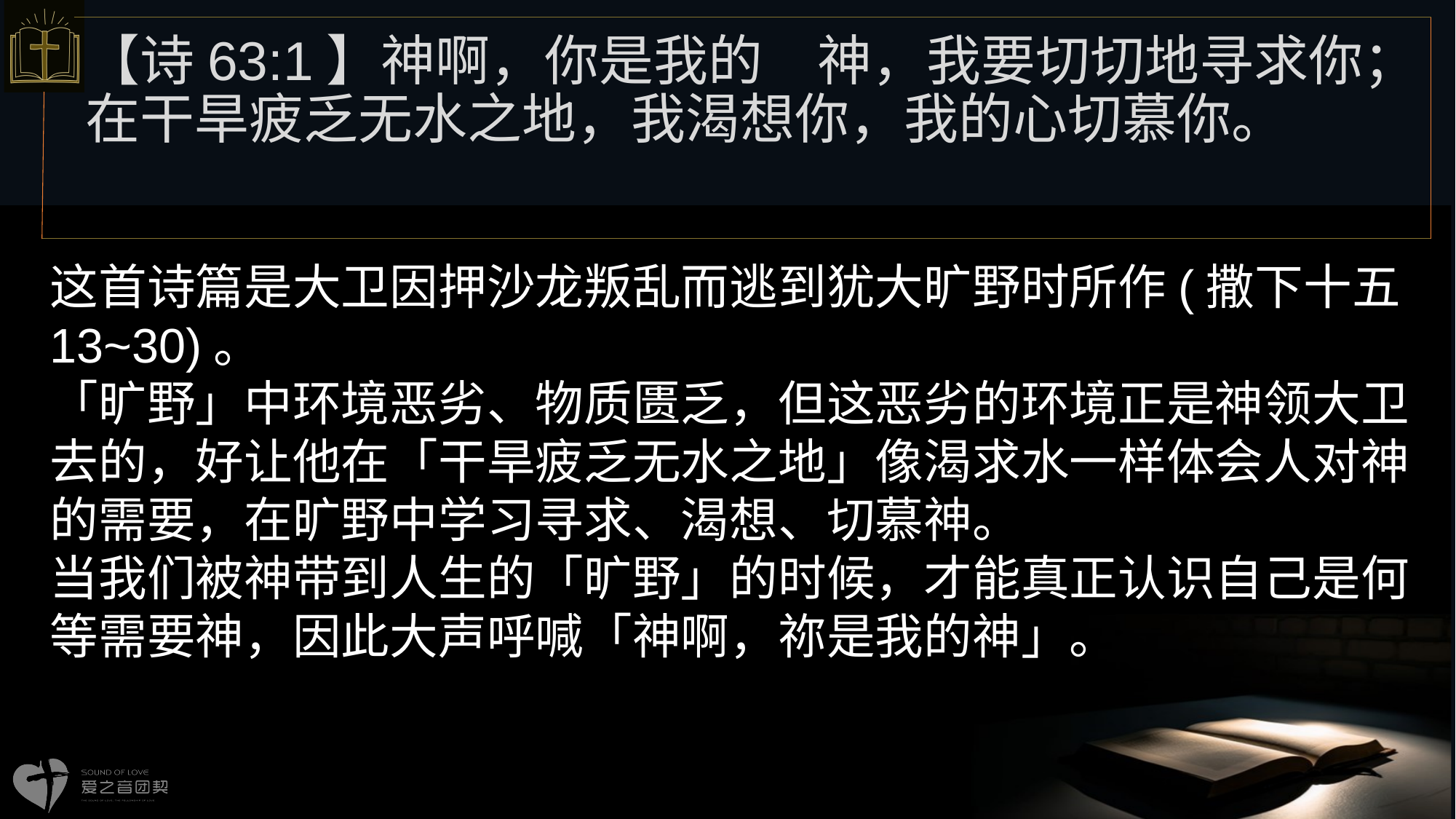

【诗63:1】神啊，你是我的　神，我要切切地寻求你；在干旱疲乏无水之地，我渴想你，我的心切慕你。
# 这首诗篇是大卫因押沙龙叛乱而逃到犹大旷野时所作(撒下十五13~30)。 「旷野」中环境恶劣、物质匮乏，但这恶劣的环境正是神领大卫去的，好让他在「干旱疲乏无水之地」像渴求水一样体会人对神的需要，在旷野中学习寻求、渴想、切慕神。 当我们被神带到人生的「旷野」的时候，才能真正认识自己是何等需要神，因此大声呼喊「神啊，祢是我的神」。